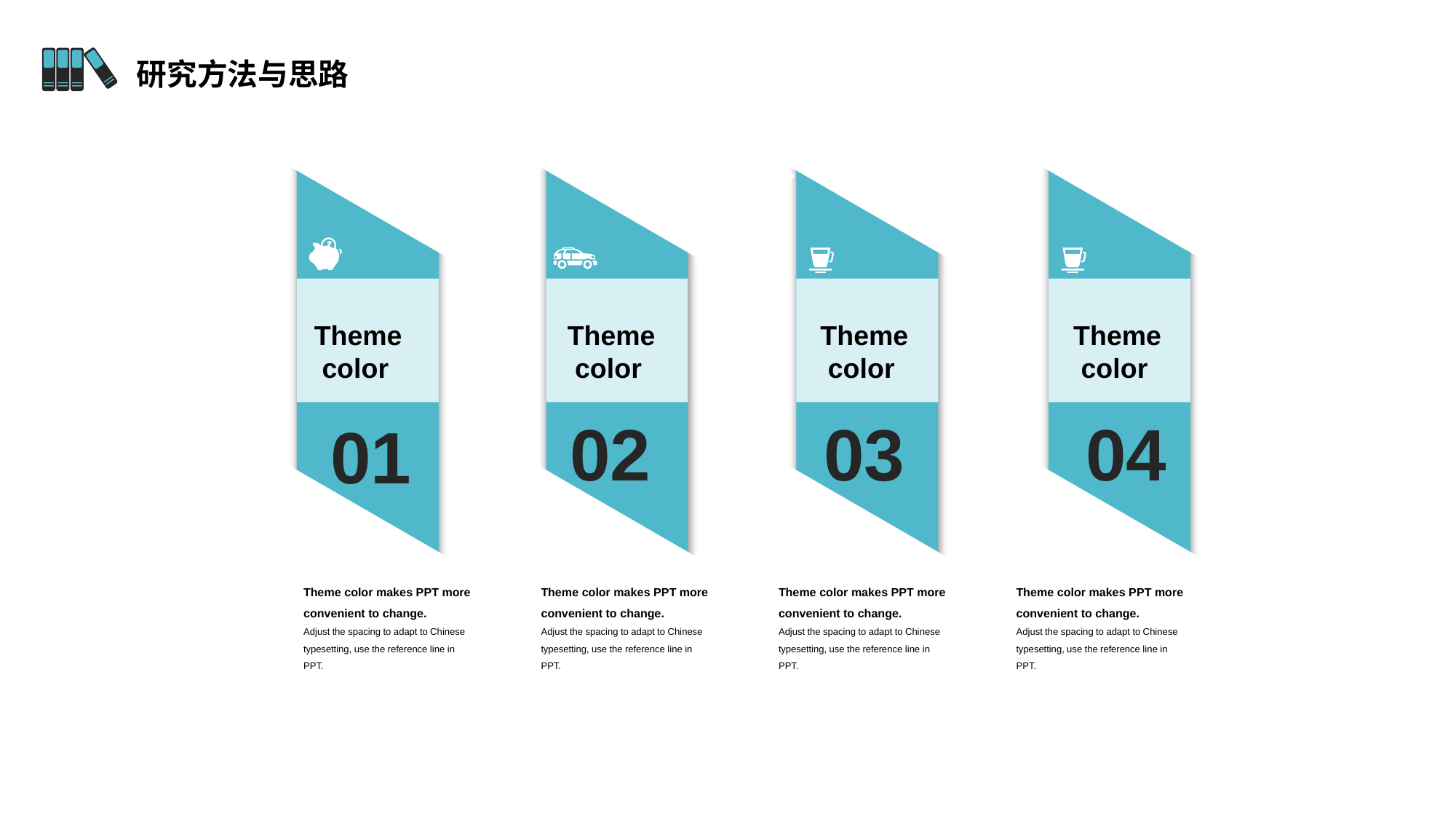

研究方法与思路

Theme
 color
Theme
 color
Theme
 color
Theme
 color
03
04
02
01
Theme color makes PPT more convenient to change.
Adjust the spacing to adapt to Chinese typesetting, use the reference line in PPT.

Theme color makes PPT more convenient to change.
Adjust the spacing to adapt to Chinese typesetting, use the reference line in PPT.

Theme color makes PPT more convenient to change.
Adjust the spacing to adapt to Chinese typesetting, use the reference line in PPT.

Theme color makes PPT more convenient to change.
Adjust the spacing to adapt to Chinese typesetting, use the reference line in PPT.